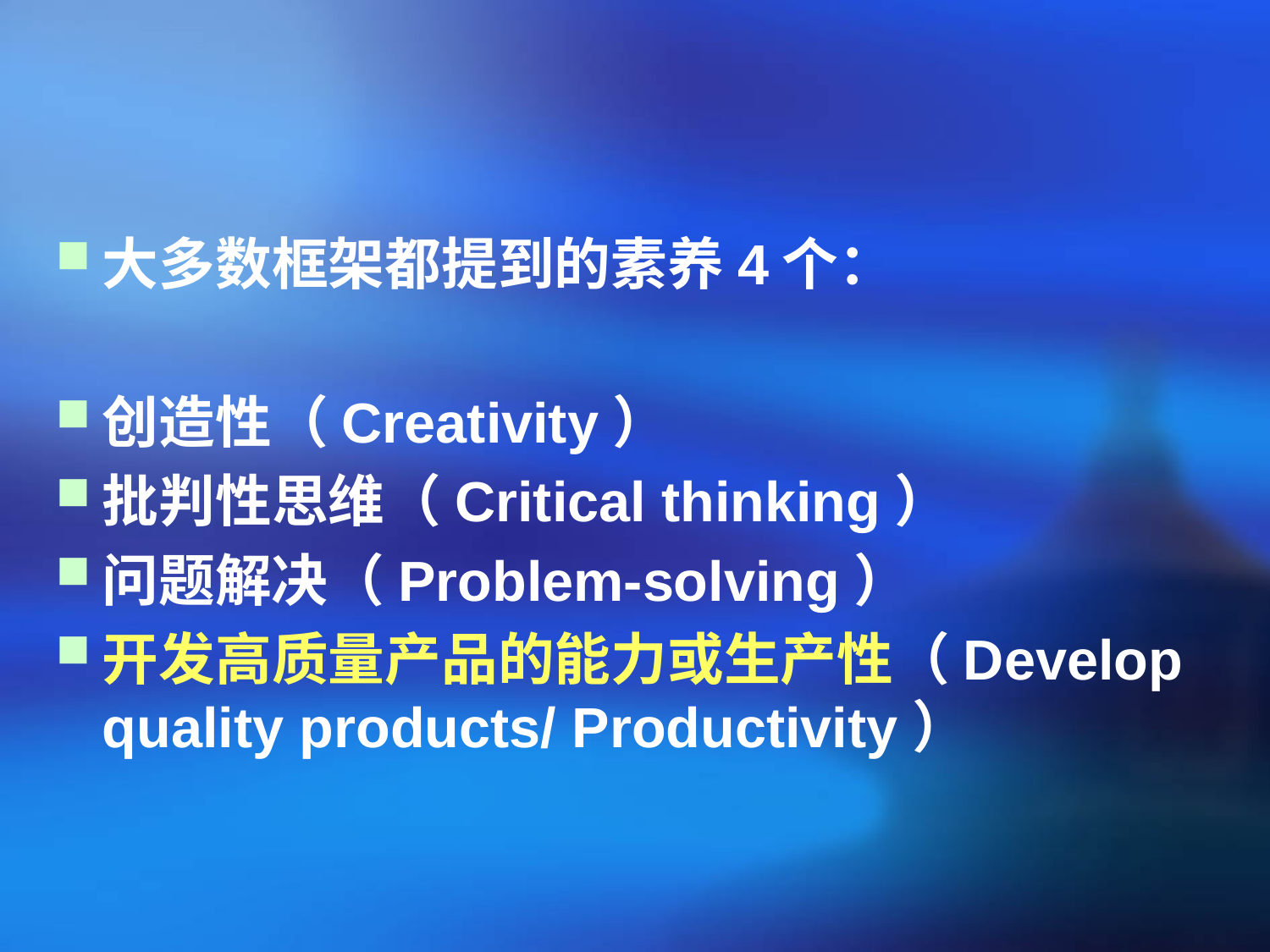

#
大多数框架都提到的素养4个：

创造性（Creativity）
批判性思维（Critical thinking）
问题解决（Problem-solving）
开发高质量产品的能力或生产性（Develop quality products/ Productivity）